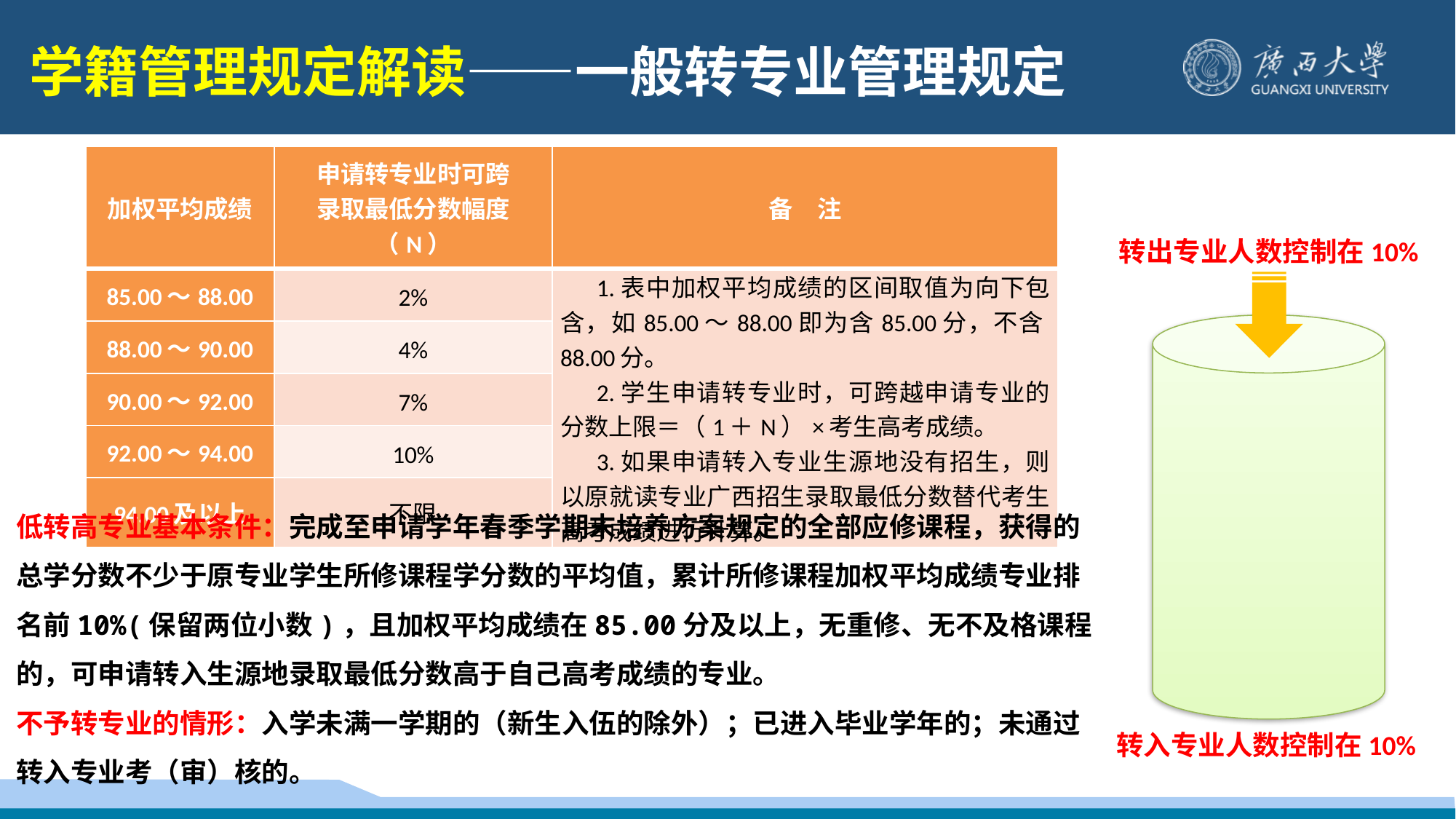

学籍管理规定解读——一般转专业管理规定
| 加权平均成绩 | 申请转专业时可跨 录取最低分数幅度（N） | 备　注 |
| --- | --- | --- |
| 85.00～88.00 | 2% | 1.表中加权平均成绩的区间取值为向下包含，如85.00～88.00即为含85.00分，不含88.00分。 2.学生申请转专业时，可跨越申请专业的分数上限＝（1＋N）×考生高考成绩。 3.如果申请转入专业生源地没有招生，则以原就读专业广西招生录取最低分数替代考生高考成绩进行计算。 |
| 88.00～90.00 | 4% |  |
| 90.00～92.00 | 7% |  |
| 92.00～94.00 | 10% |  |
| 94.00及以上 | 不限 |  |
转出专业人数控制在10%

低转高专业基本条件：完成至申请学年春季学期末培养方案规定的全部应修课程，获得的总学分数不少于原专业学生所修课程学分数的平均值，累计所修课程加权平均成绩专业排名前10%(保留两位小数)，且加权平均成绩在85.00分及以上，无重修、无不及格课程的，可申请转入生源地录取最低分数高于自己高考成绩的专业。
不予转专业的情形：入学未满一学期的（新生入伍的除外）；已进入毕业学年的；未通过转入专业考（审）核的。
转入专业人数控制在10%